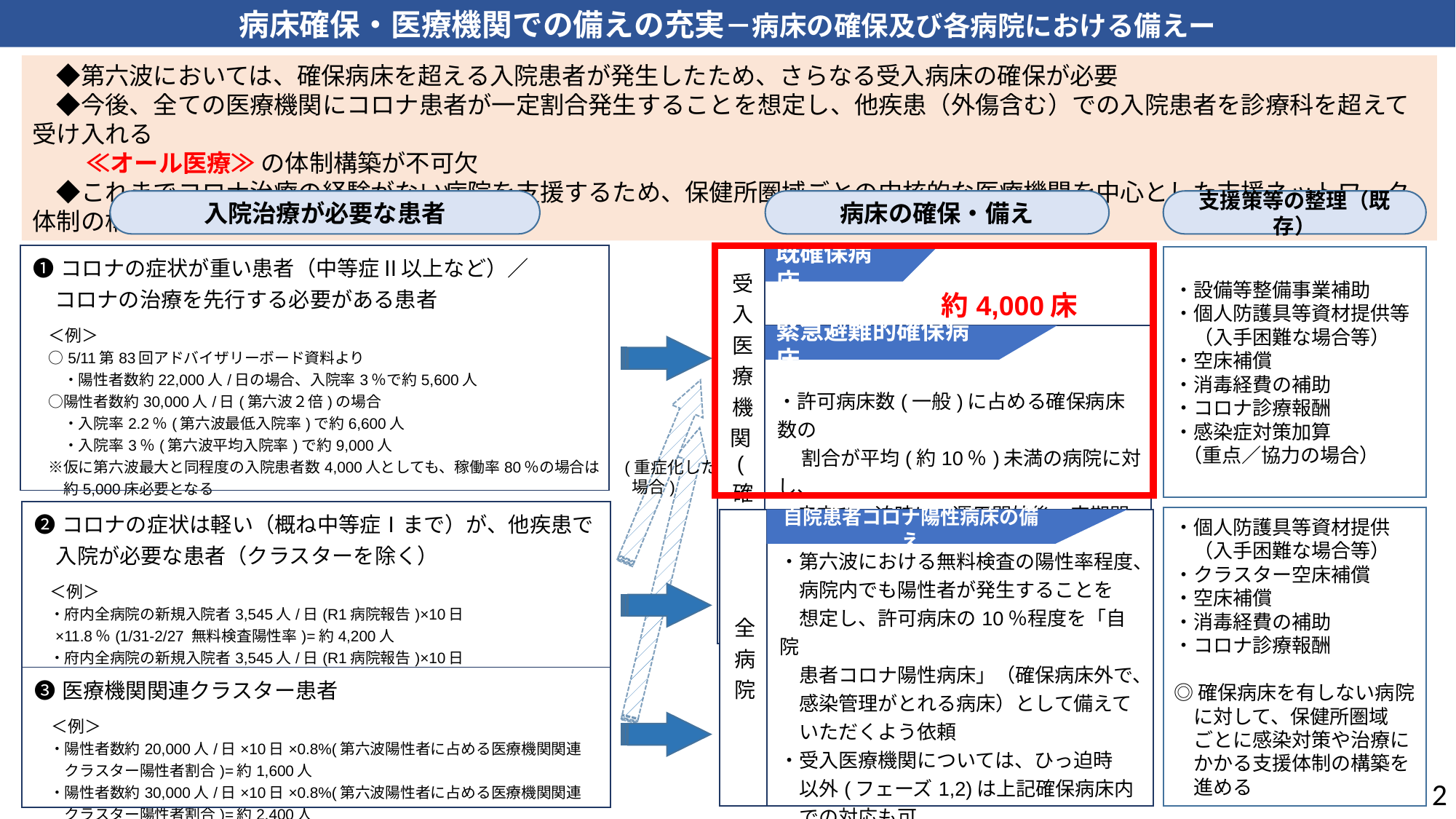

病床確保・医療機関での備えの充実－病床の確保及び各病院における備えー
　◆第六波においては、確保病床を超える入院患者が発生したため、さらなる受入病床の確保が必要
　◆今後、全ての医療機関にコロナ患者が一定割合発生することを想定し、他疾患（外傷含む）での入院患者を診療科を超えて受け入れる
　　 ≪オール医療≫ の体制構築が不可欠
　◆これまでコロナ治療の経験がない病院を支援するため、保健所圏域ごとの中核的な医療機関を中心とした支援ネットワーク体制の構築が必要
既確保病床
入院治療が必要な患者
病床の確保・備え
支援策等の整理（既存）
緊急避難的確保病床
| ❶コロナの症状が重い患者（中等症Ⅱ以上など）／ 　コロナの治療を先行する必要がある患者 　＜例＞ 　○5/11第83回アドバイザリーボード資料より 　　・陽性者数約22,000人/日の場合、入院率3％で約5,600人 　○陽性者数約30,000人/日(第六波２倍)の場合 　　・入院率2.2％(第六波最低入院率)で約6,600人 　　・入院率3％(第六波平均入院率)で約9,000人 　※仮に第六波最大と同程度の入院患者数4,000人としても、稼働率80％の場合は 　　約5,000床必要となる |
| --- |

| 受入医療機関(確保病床) | 約4,000床 |
| --- | --- |
|  | ・許可病床数(一般)に占める確保病床数の 　 割合が平均(約10％)未満の病院に対し、 病床ひっ迫時に、運用開始後一定期間に 　 限り、平均程度まで確保病床の増床を要請 |
・設備等整備事業補助
・個人防護具等資材提供等
　（入手困難な場合等）
・空床補償
・消毒経費の補助
・コロナ診療報酬
・感染症対策加算
 （重点／協力の場合）
・個人防護具等資材提供
　（入手困難な場合等）
・クラスター空床補償
・空床補償
・消毒経費の補助
・コロナ診療報酬

◎確保病床を有しない病院
　に対して、保健所圏域
　ごとに感染対策や治療に
　かかる支援体制の構築を
　進める

自院患者コロナ陽性病床の備え

(重症化した
 場合)
| ❷コロナの症状は軽い（概ね中等症Ⅰまで）が、他疾患で 　入院が必要な患者（クラスターを除く） 　＜例＞ 　・府内全病院の新規入院者3,545人/日(R1病院報告)×10日 ×11.8％(1/31-2/27 無料検査陽性率)=約4,200人 　・府内全病院の新規入院者3,545人/日(R1病院報告)×10日 ×14.1％(1/31-2/6、2/7-2/13 無料検査最高陽性率)=約5,000人 |
| --- |
| ❸医療機関関連クラスター患者 　＜例＞ 　・陽性者数約20,000人/日×10日×0.8%(第六波陽性者に占める医療機関関連 　　クラスター陽性者割合)=約1,600人 　・陽性者数約30,000人/日×10日×0.8%(第六波陽性者に占める医療機関関連 　　クラスター陽性者割合)=約2,400人 |
| 全病院 | ・第六波における無料検査の陽性率程度、 　病院内でも陽性者が発生することを 　想定し、許可病床の10％程度を「自院 　患者コロナ陽性病床」（確保病床外で、 　感染管理がとれる病床）として備えて 　いただくよう依頼 ・受入医療機関については、ひっ迫時 　以外(フェーズ1,2)は上記確保病床内 　での対応も可 |
| --- | --- |

2